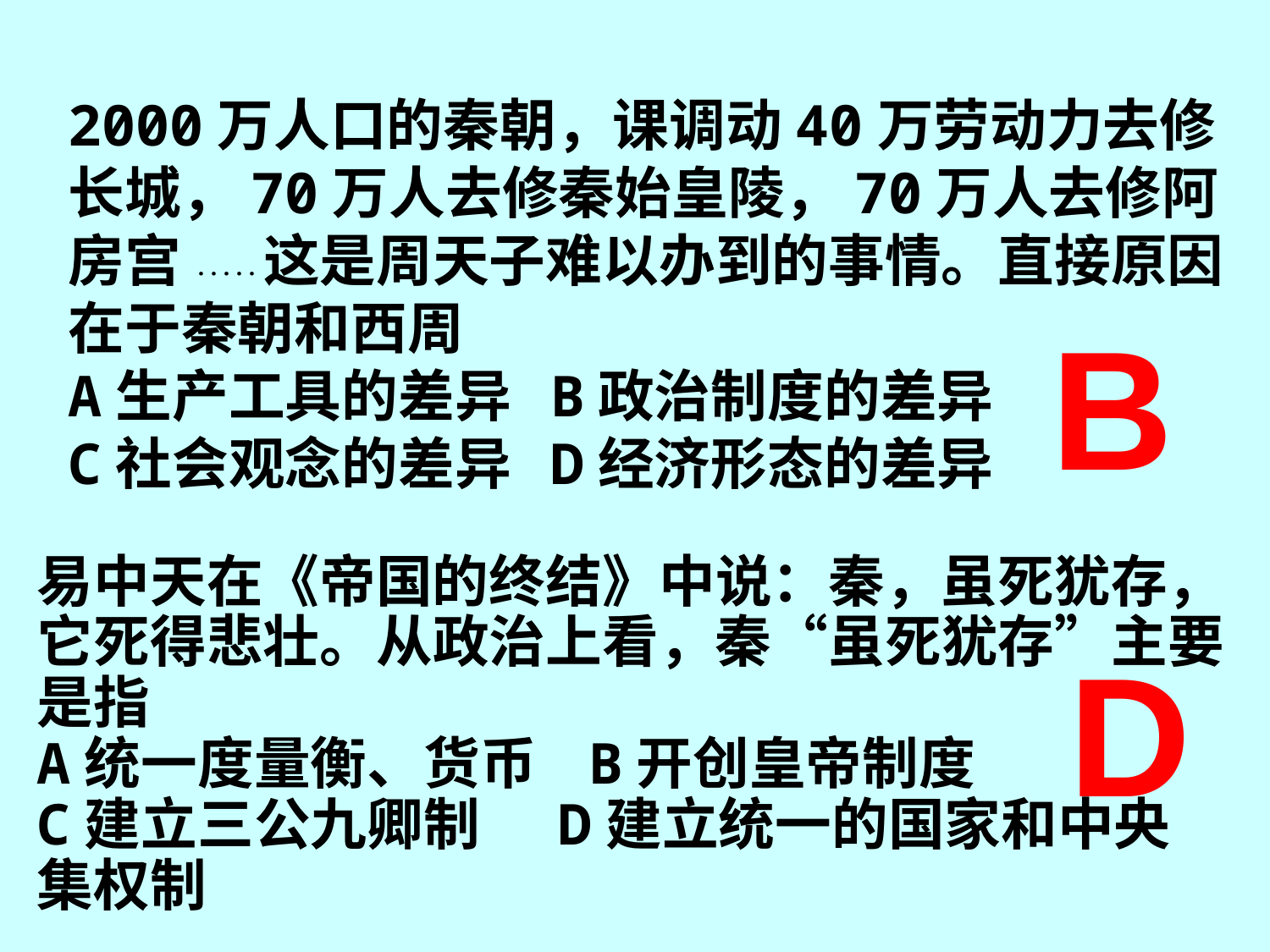

2000万人口的秦朝，课调动40万劳动力去修长城，70万人去修秦始皇陵，70万人去修阿房宫·····这是周天子难以办到的事情。直接原因在于秦朝和西周
A生产工具的差异  B政治制度的差异
C社会观念的差异  D经济形态的差异
B
易中天在《帝国的终结》中说：秦，虽死犹存，它死得悲壮。从政治上看，秦“虽死犹存”主要是指
A统一度量衡、货币   B开创皇帝制度
C建立三公九卿制     D建立统一的国家和中央  集权制
D